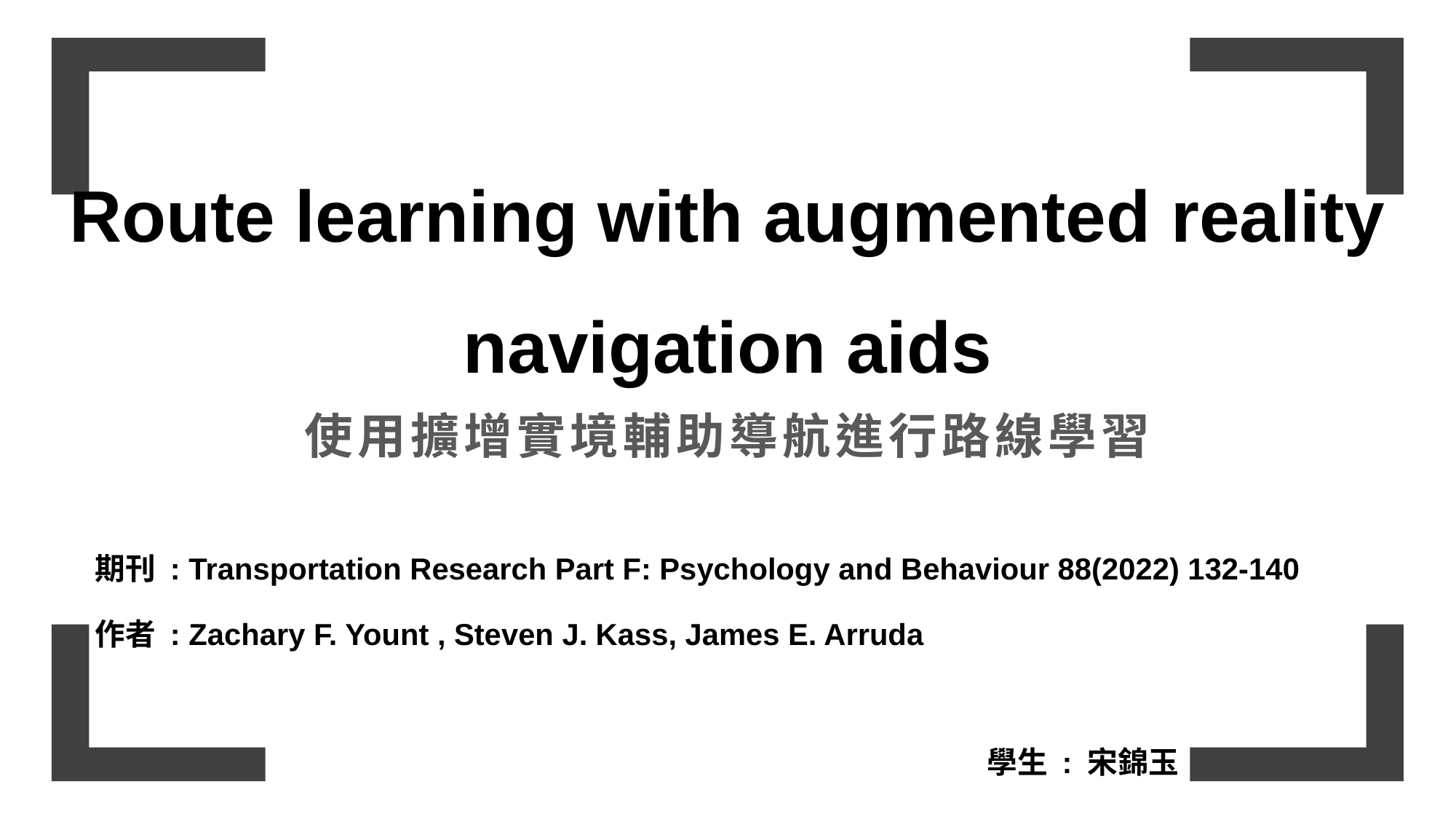

Route learning with augmented reality navigation aids
使用擴增實境輔助導航進行路線學習
期刊 : Transportation Research Part F: Psychology and Behaviour 88(2022) 132-140

作者 : Zachary F. Yount , Steven J. Kass, James E. Arruda
學生 : 宋錦玉